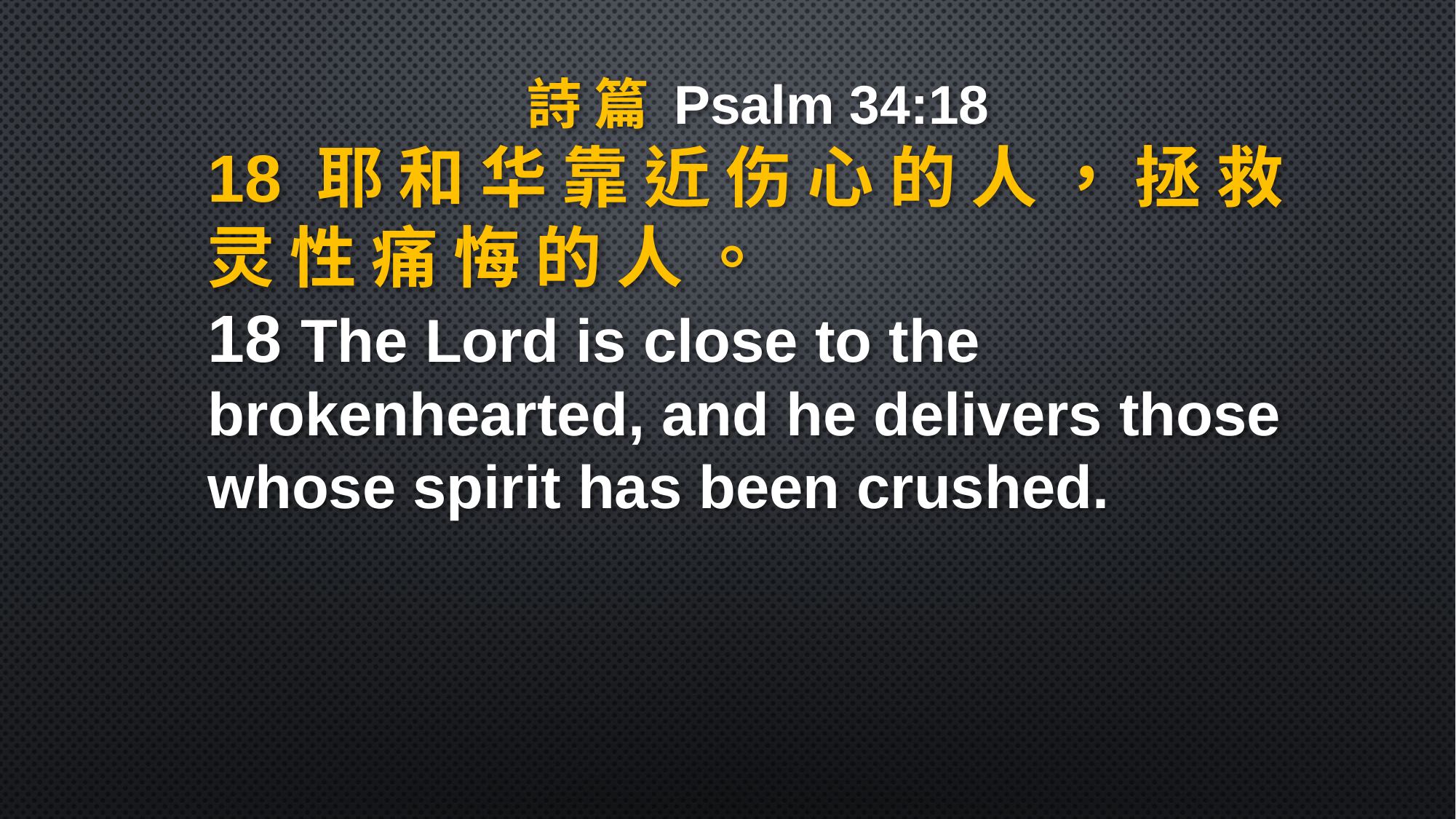

詩 篇 Psalm 34:18
18 耶 和 华 靠 近 伤 心 的 人 ， 拯 救 灵 性 痛 悔 的 人 。
18 The Lord is close to the brokenhearted, and he delivers those whose spirit has been crushed.